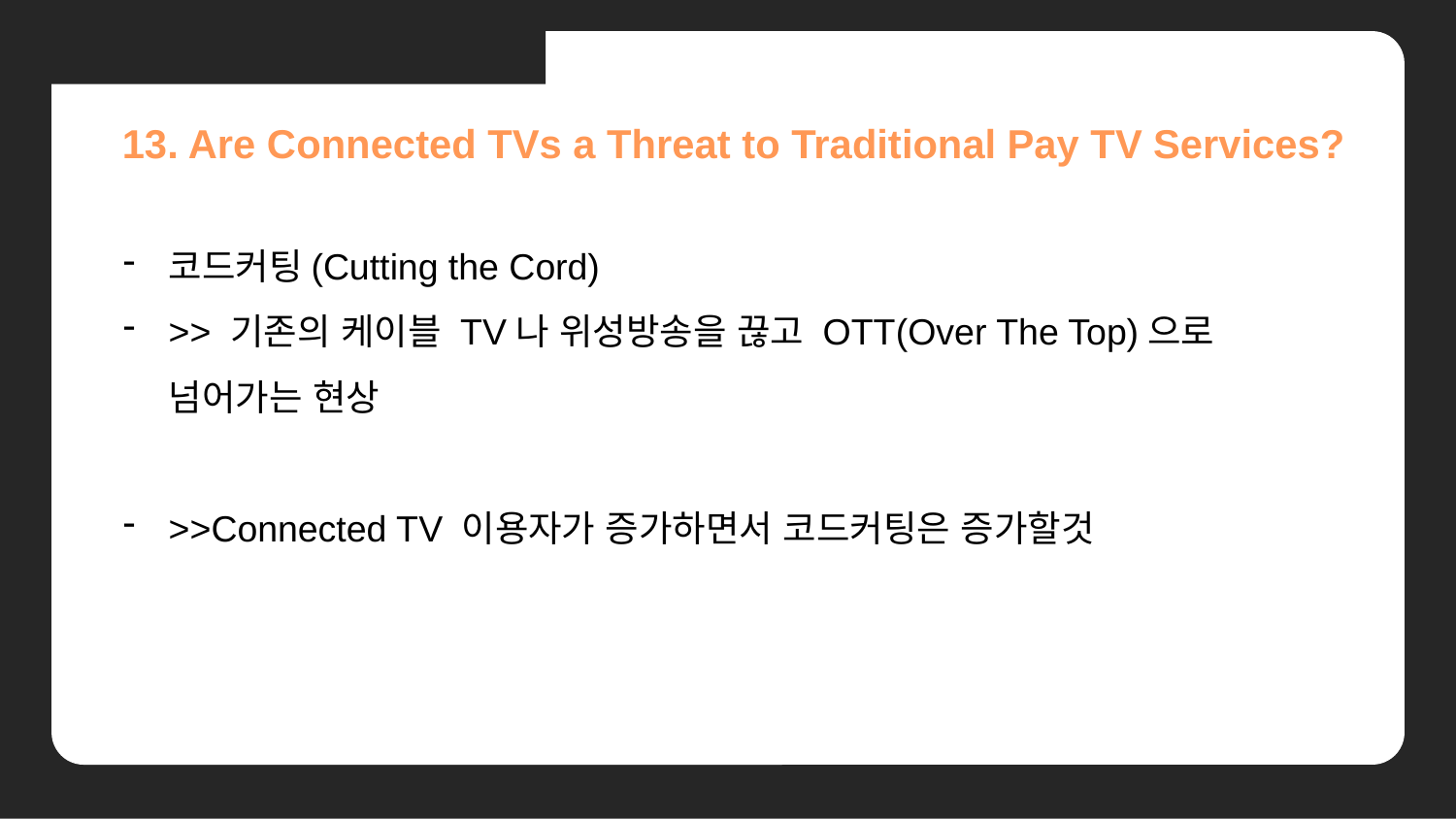

03. Connected TV와 Traditional Pay TV

13. Are Connected TVs a Threat to Traditional Pay TV Services?
코드커팅(Cutting the Cord)
>> 기존의 케이블 TV나 위성방송을 끊고 OTT(Over The Top)으로 넘어가는 현상

>>Connected TV 이용자가 증가하면서 코드커팅은 증가할것